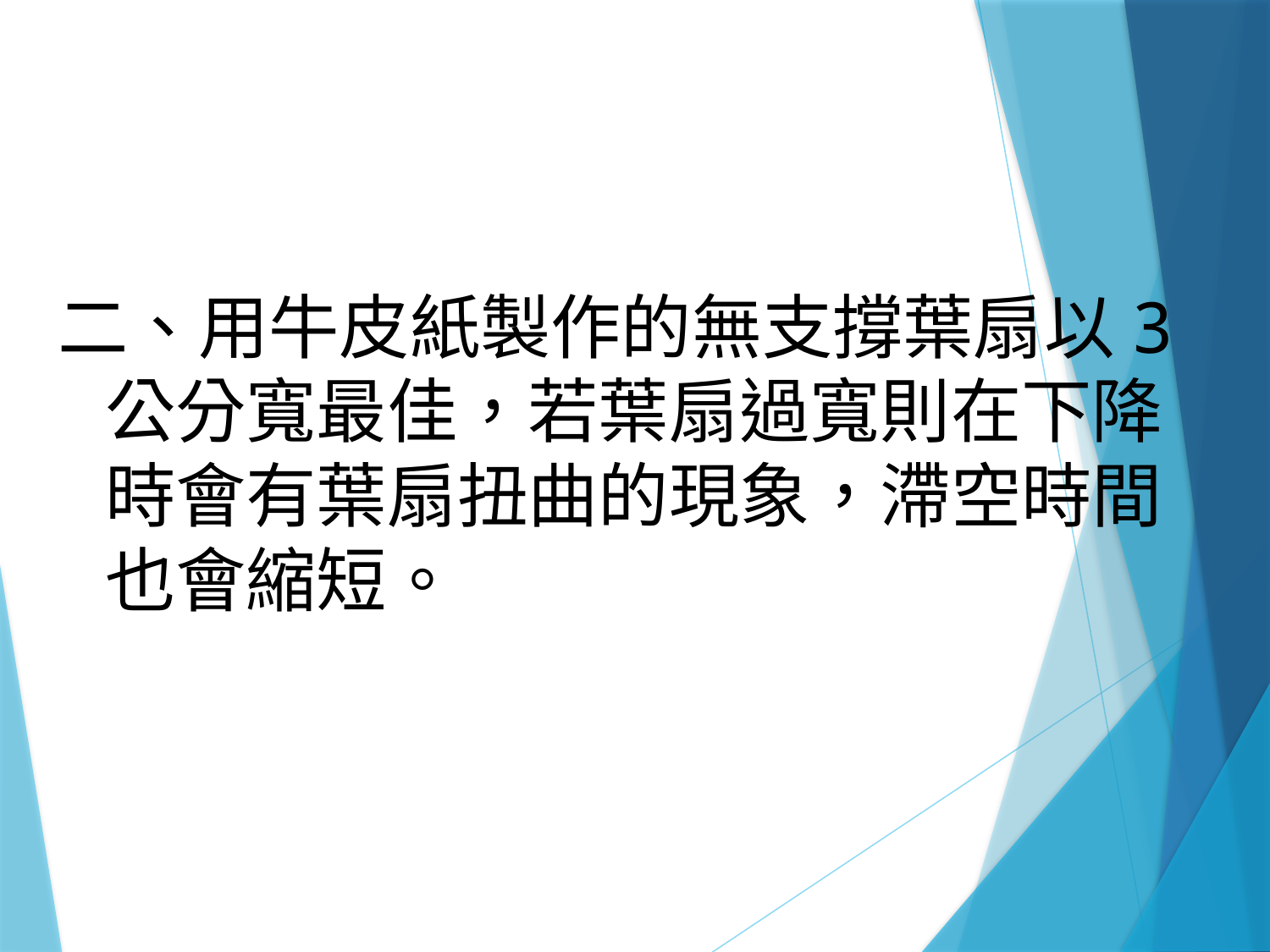

二、用牛皮紙製作的無支撐葉扇以3公分寬最佳，若葉扇過寬則在下降時會有葉扇扭曲的現象，滯空時間也會縮短。